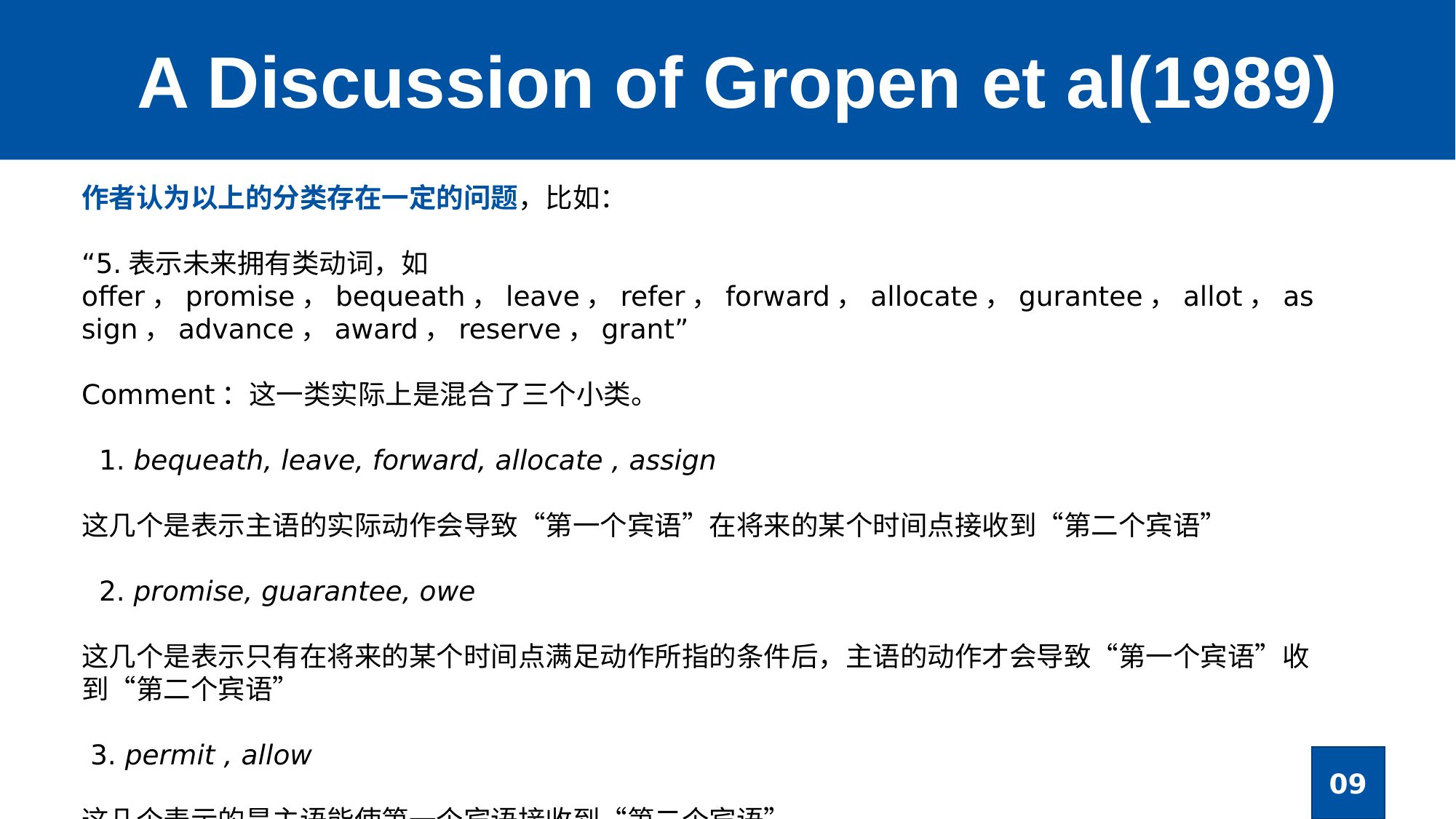

A Discussion of Gropen et al(1989)
作者认为以上的分类存在一定的问题，比如：

“5.表示未来拥有类动词，如offer，promise，bequeath，leave，refer，forward，allocate，gurantee，allot，assign，advance，award，reserve，grant”

Comment：这一类实际上是混合了三个小类。

  1. bequeath, leave, forward, allocate , assign

这几个是表示主语的实际动作会导致“第一个宾语”在将来的某个时间点接收到“第二个宾语”

  2. promise, guarantee, owe
这几个是表示只有在将来的某个时间点满足动作所指的条件后，主语的动作才会导致“第一个宾语”收到“第二个宾语”

 3. permit , allow

这几个表示的是主语能使第一个宾语接收到“第二个宾语”
09